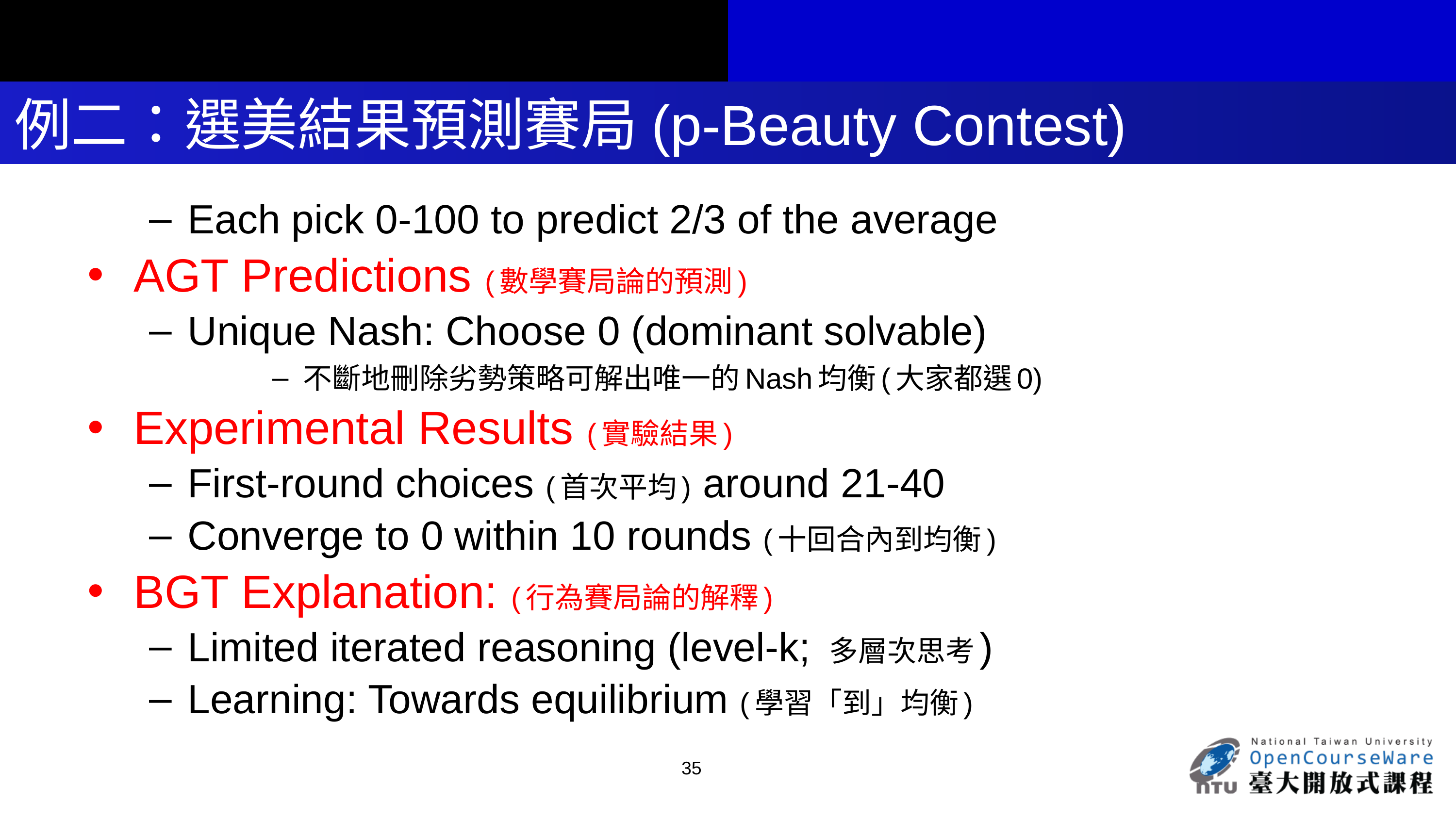

# 例二：選美結果預測賽局(p-Beauty Contest)
Each pick 0-100 to predict 2/3 of the average
AGT Predictions (數學賽局論的預測)
Unique Nash: Choose 0 (dominant solvable)
不斷地刪除劣勢策略可解出唯一的Nash均衡(大家都選0)
Experimental Results (實驗結果)
First-round choices (首次平均) around 21-40
Converge to 0 within 10 rounds (十回合內到均衡)
BGT Explanation: (行為賽局論的解釋)
Limited iterated reasoning (level-k; 多層次思考)
Learning: Towards equilibrium (學習「到」均衡)